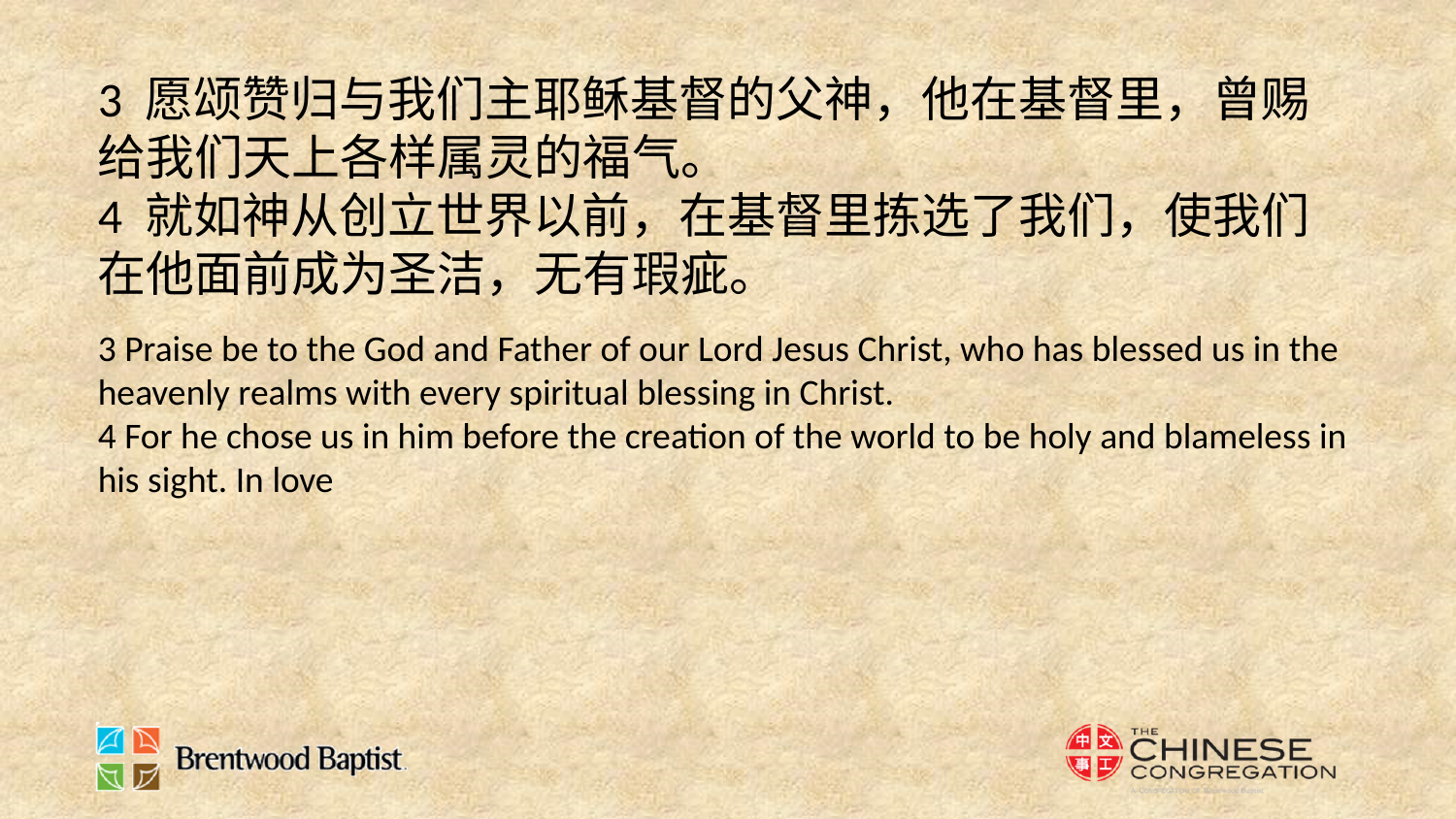

3 愿颂赞归与我们主耶稣基督的父神，他在基督里，曾赐给我们天上各样属灵的福气。
4 就如神从创立世界以前，在基督里拣选了我们，使我们在他面前成为圣洁，无有瑕疵。

3 Praise be to the God and Father of our Lord Jesus Christ, who has blessed us in the heavenly realms with every spiritual blessing in Christ.
4 For he chose us in him before the creation of the world to be holy and blameless in his sight. In love